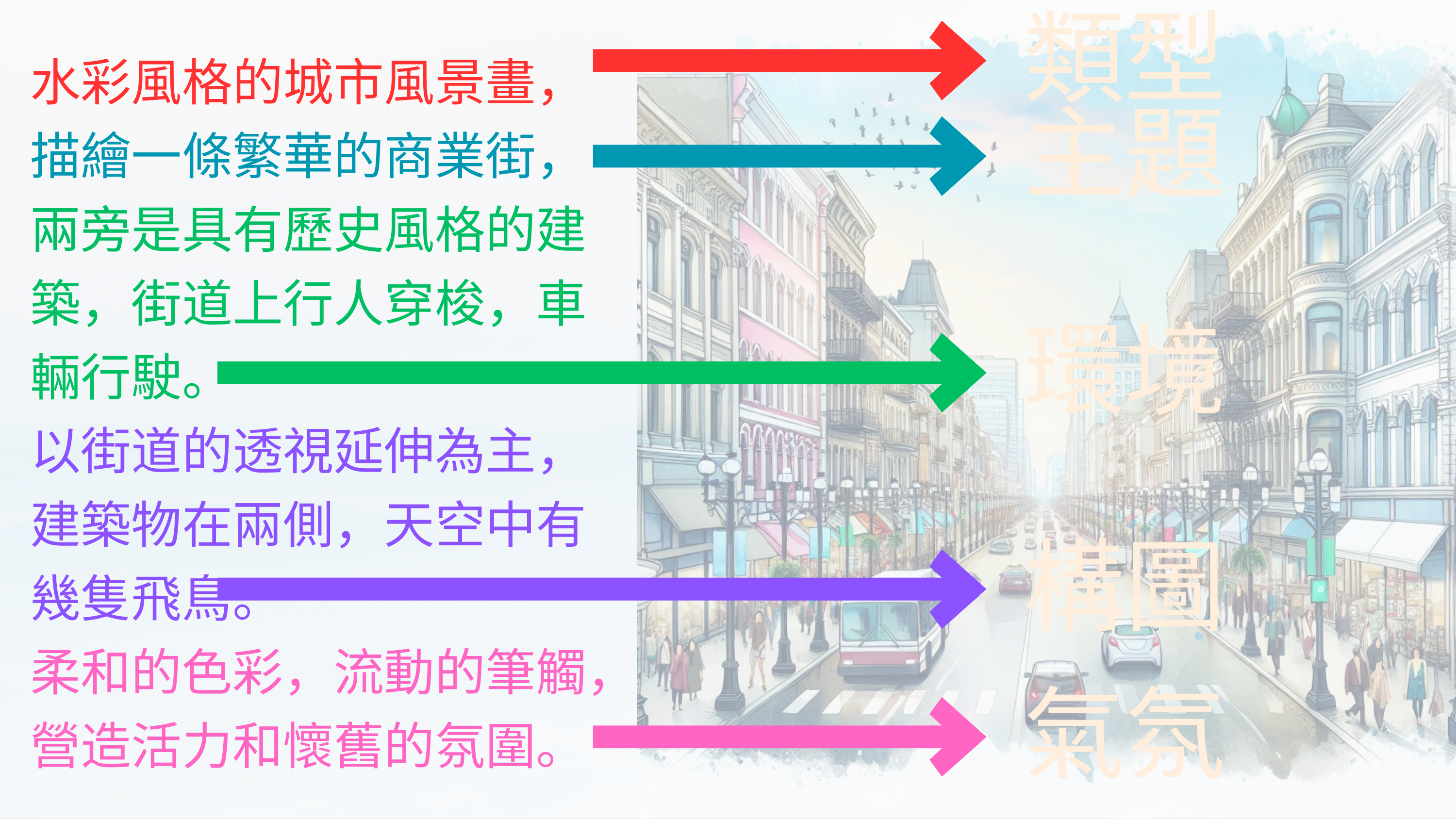

類型
水彩風格的城市風景畫，
描繪一條繁華的商業街，
兩旁是具有歷史風格的建築，街道上行人穿梭，車輛行駛。
以街道的透視延伸為主，建築物在兩側，天空中有幾隻飛鳥。
柔和的色彩，流動的筆觸，營造活力和懷舊的氛圍。

主題

環境

構圖

氣氛